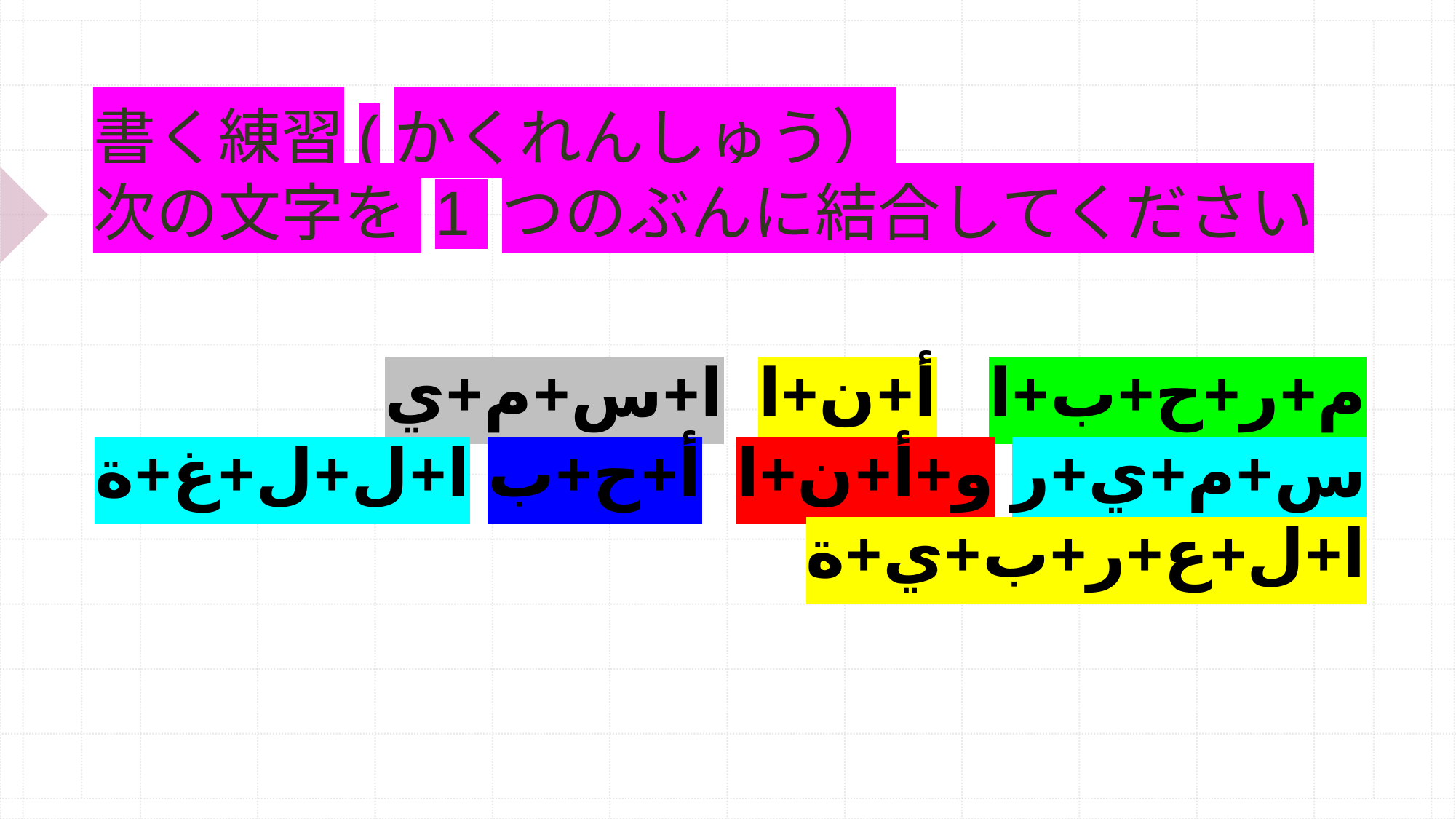

# 書く練習(かくれんしゅう） 次の文字を 1 つのぶんに結合してください
م+ر+ح+ب+ا   أ+ن+ا  ا+س+م+ي س+م+ي+ر و+أ+ن+ا  أ+ح+ب ا+ل+ل+غ+ة ا+ل+ع+ر+ب+ي+ة